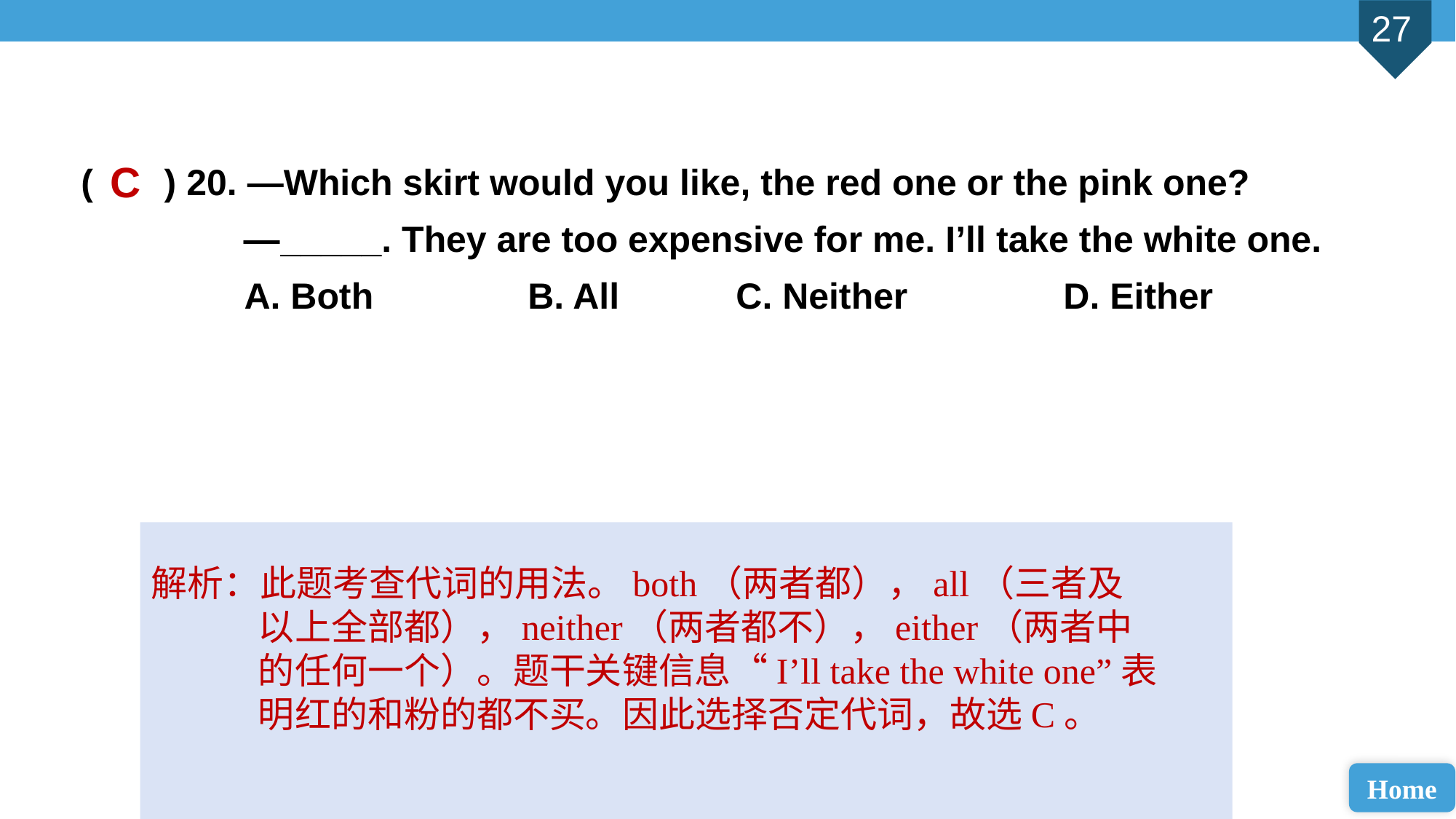

(       ) 20. —Which skirt would you like, the red one or the pink one?
                —_____. They are too expensive for me. I’ll take the white one.
                A. Both		 B. All 	C. Neither 		D. Either
C

解析：此题考查代词的用法。both（两者都），all（三者及以上全部都），neither（两者都不），either（两者中的任何一个）。题干关键信息“I’ll take the white one”表明红的和粉的都不买。因此选择否定代词，故选C。